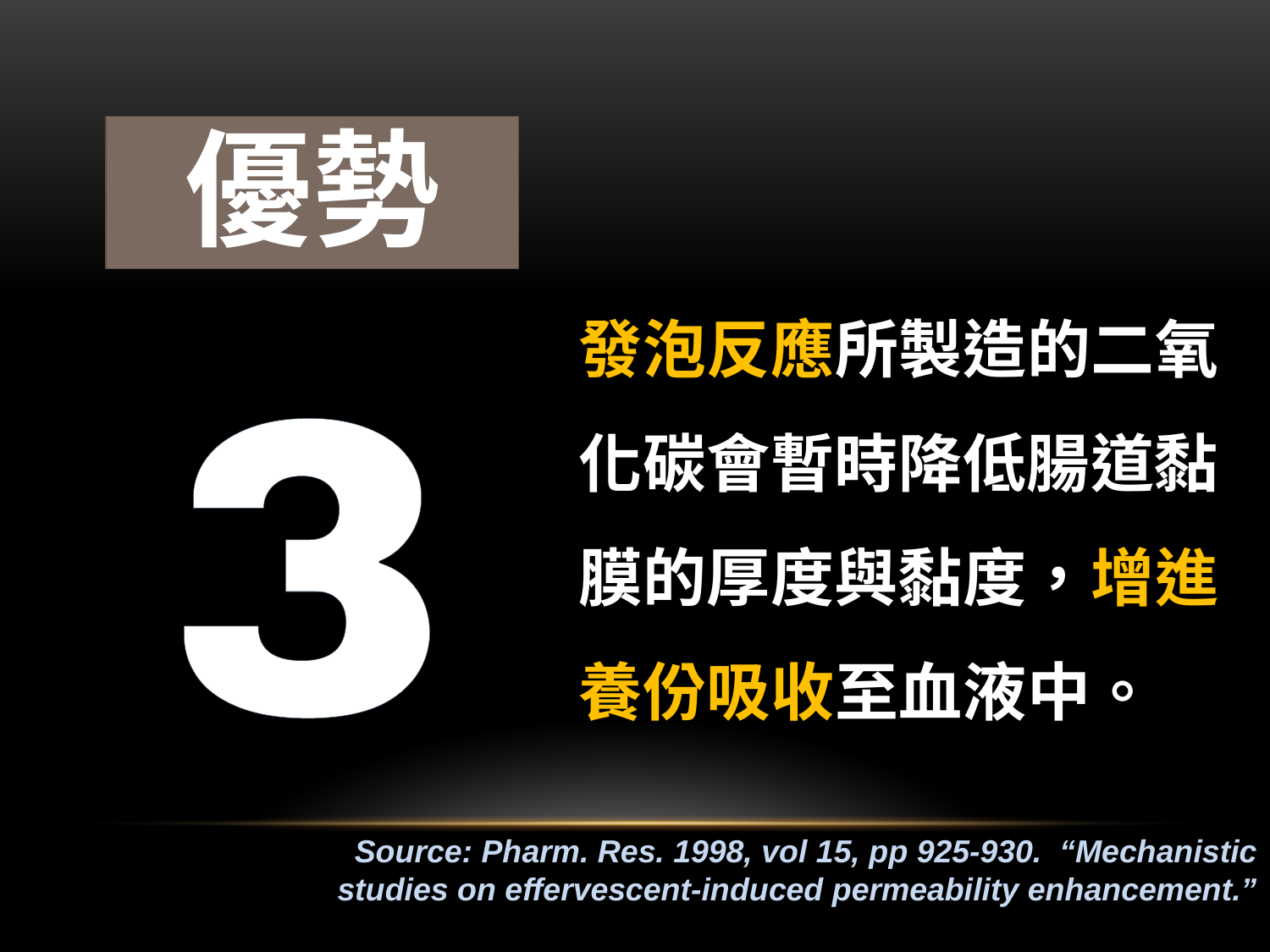

# 優勢
	發泡反應所製造的二氧化碳會暫時降低腸道黏膜的厚度與黏度，增進養份吸收至血液中。
3
Source: Pharm. Res. 1998, vol 15, pp 925-930.  “Mechanistic studies on effervescent-induced permeability enhancement.”